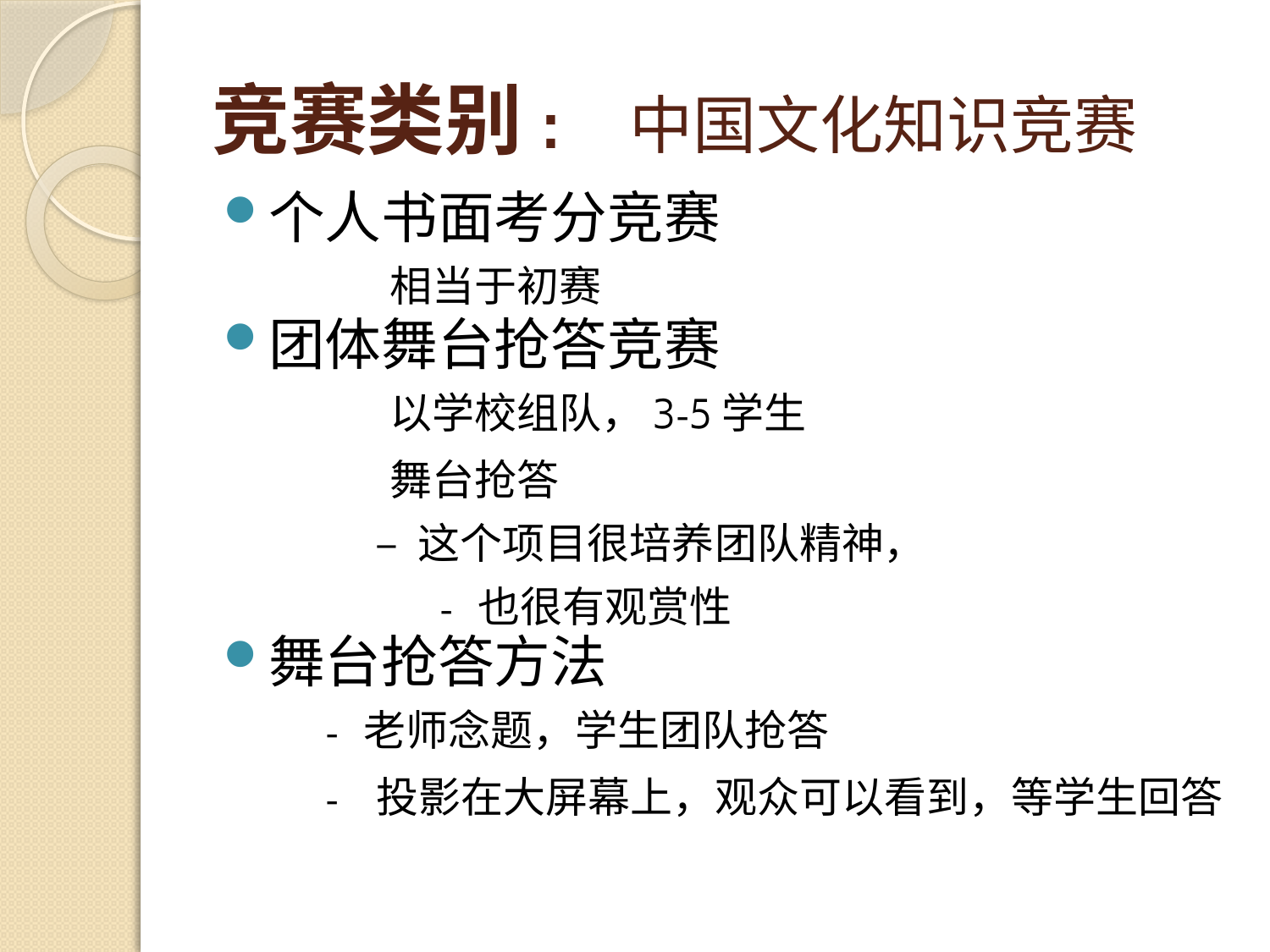

# 竞赛类别:  中国文化知识竞赛
个人书面考分竞赛
		相当于初赛
团体舞台抢答竞赛
		以学校组队，3-5学生
		舞台抢答
                – 这个项目很培养团队精神，
                 - 也很有观赏性
舞台抢答方法
      - 老师念题，学生团队抢答
        -  投影在大屏幕上，观众可以看到，等学生回答